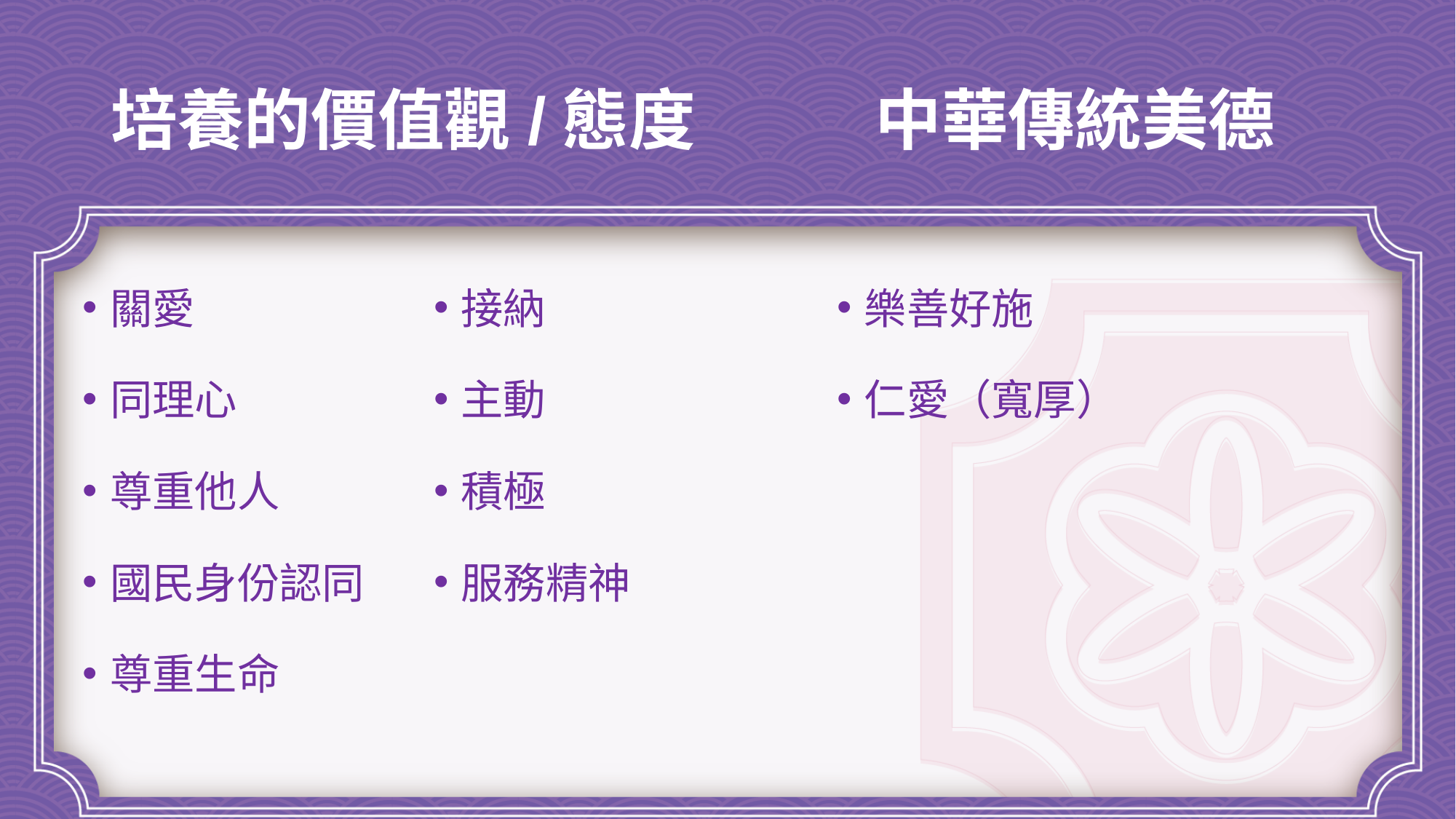

# 培養的價值觀/態度		中華傳統美德
關愛
同理心
尊重他人
國民身份認同
尊重生命

接納
主動
積極
服務精神

樂善好施
仁愛（寬厚）